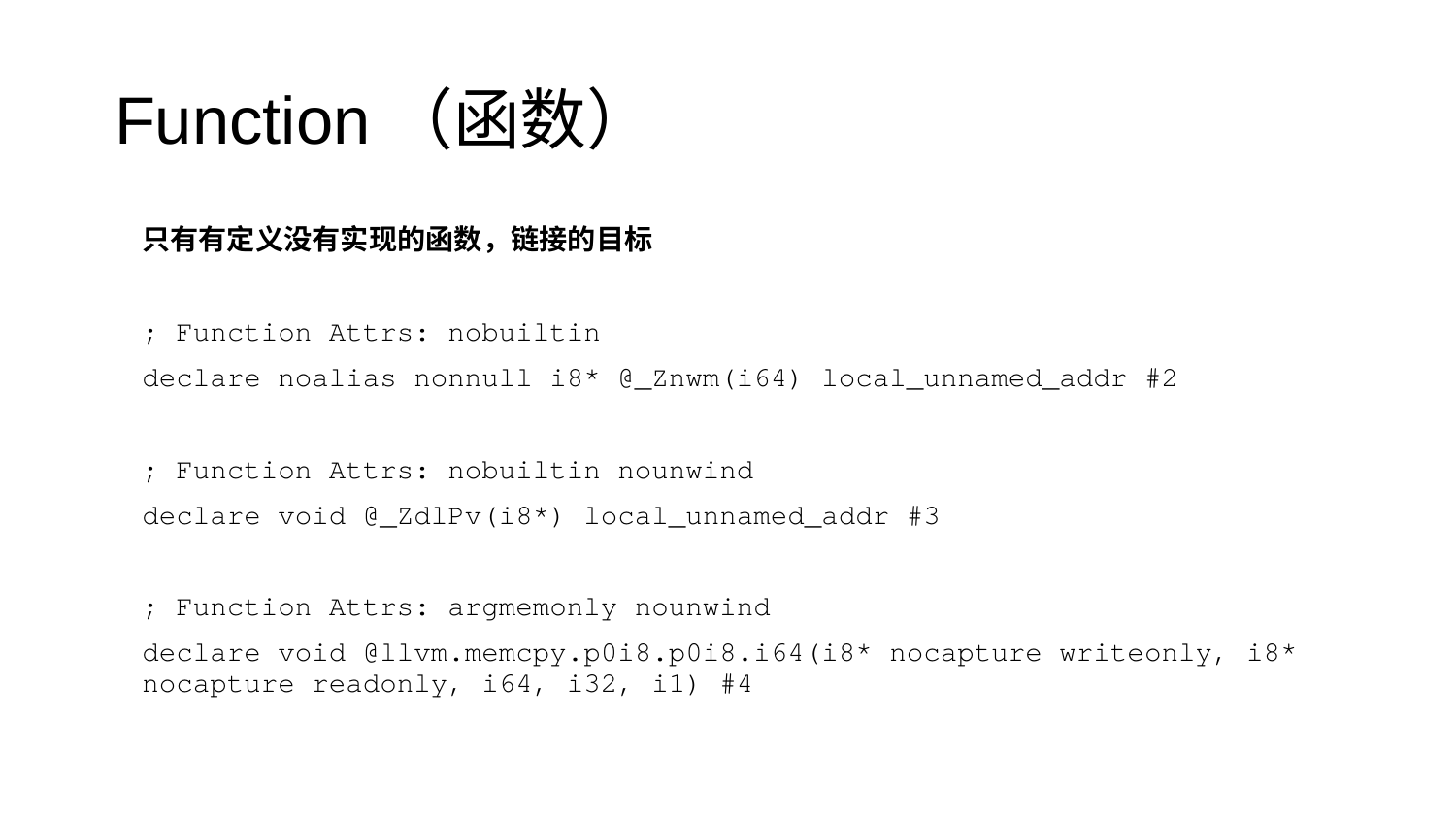

# Function（函数）
只有有定义没有实现的函数，链接的目标

; Function Attrs: nobuiltin
declare noalias nonnull i8* @_Znwm(i64) local_unnamed_addr #2

; Function Attrs: nobuiltin nounwind
declare void @_ZdlPv(i8*) local_unnamed_addr #3

; Function Attrs: argmemonly nounwind
declare void @llvm.memcpy.p0i8.p0i8.i64(i8* nocapture writeonly, i8* nocapture readonly, i64, i32, i1) #4